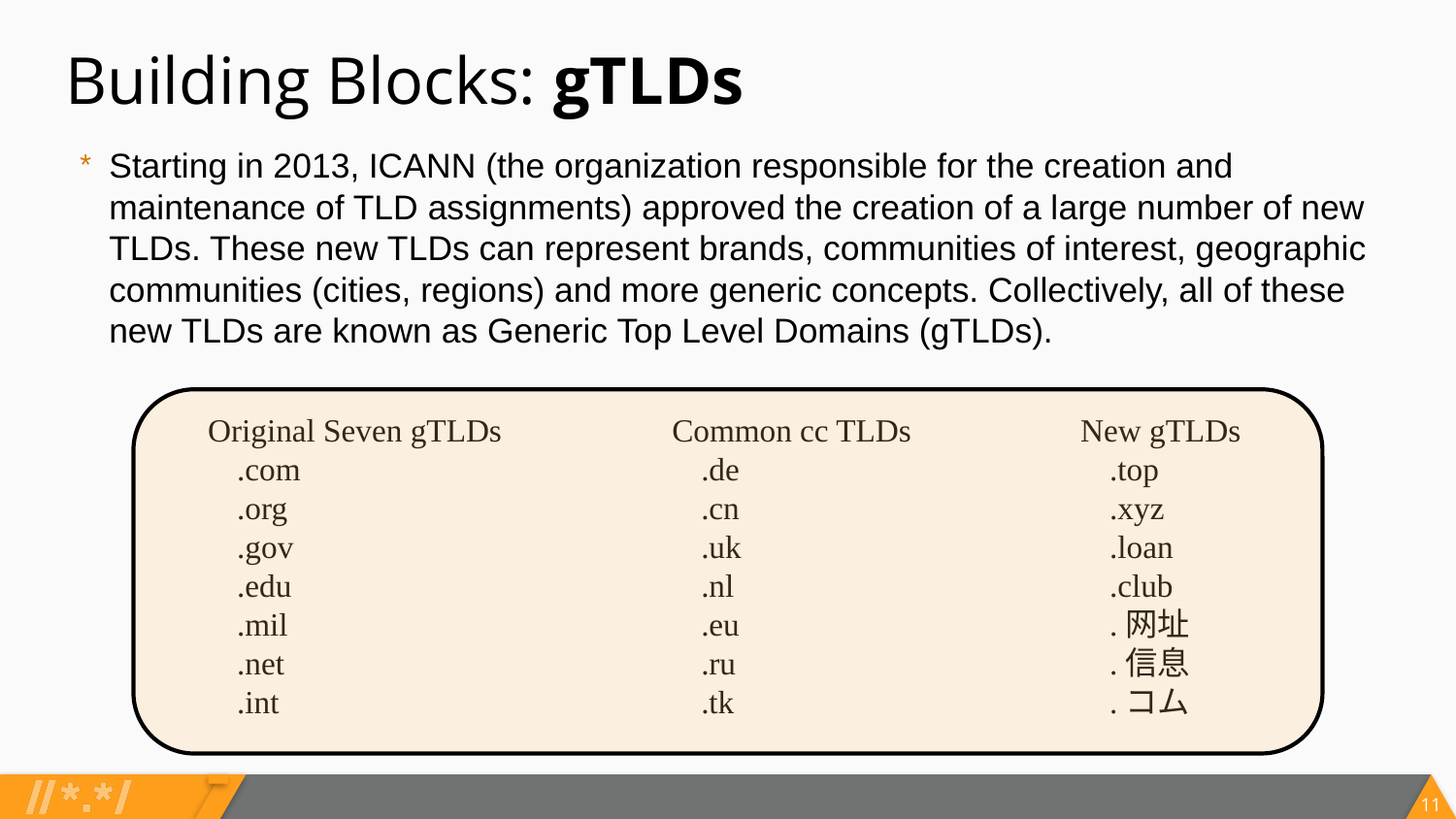

# Building Blocks: gTLDs
Starting in 2013, ICANN (the organization responsible for the creation and maintenance of TLD assignments) approved the creation of a large number of new TLDs. These new TLDs can represent brands, communities of interest, geographic communities (cities, regions) and more generic concepts. Collectively, all of these new TLDs are known as Generic Top Level Domains (gTLDs).

Original Seven gTLDs
.com
.org
.gov
.edu
.mil
.net
.int
Common cc TLDs
.de
.cn
.uk
.nl
.eu
.ru
.tk
New gTLDs
.top
.xyz
.loan
.club
.网址
.信息
.コム